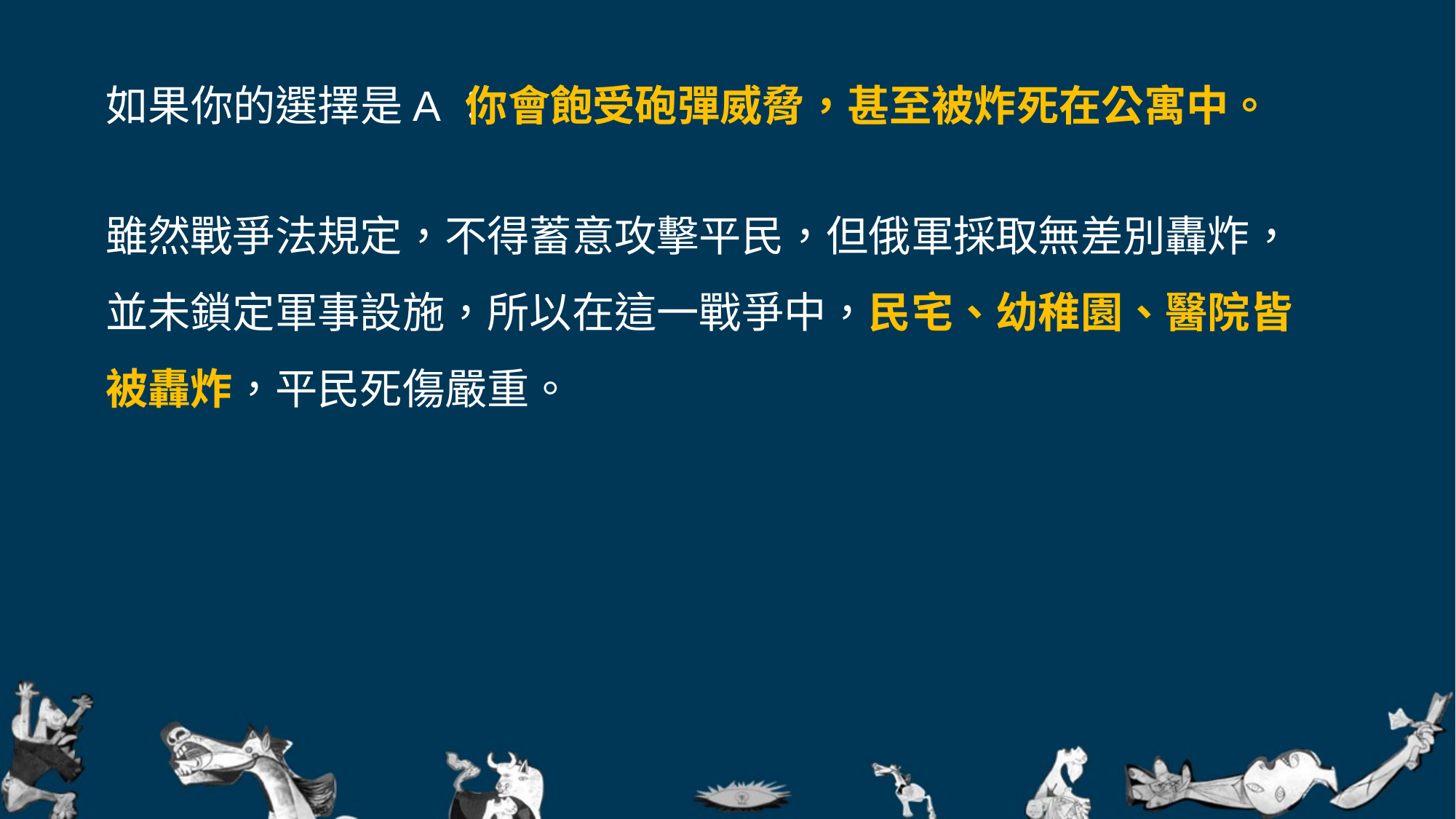

如果你的選擇是A：
你會飽受砲彈威脅，甚至被炸死在公寓中。

雖然戰爭法規定，不得蓄意攻擊平民，但俄軍採取無差別轟炸，並未鎖定軍事設施，所以在這一戰爭中，民宅、幼稚園、醫院皆被轟炸，平民死傷嚴重。